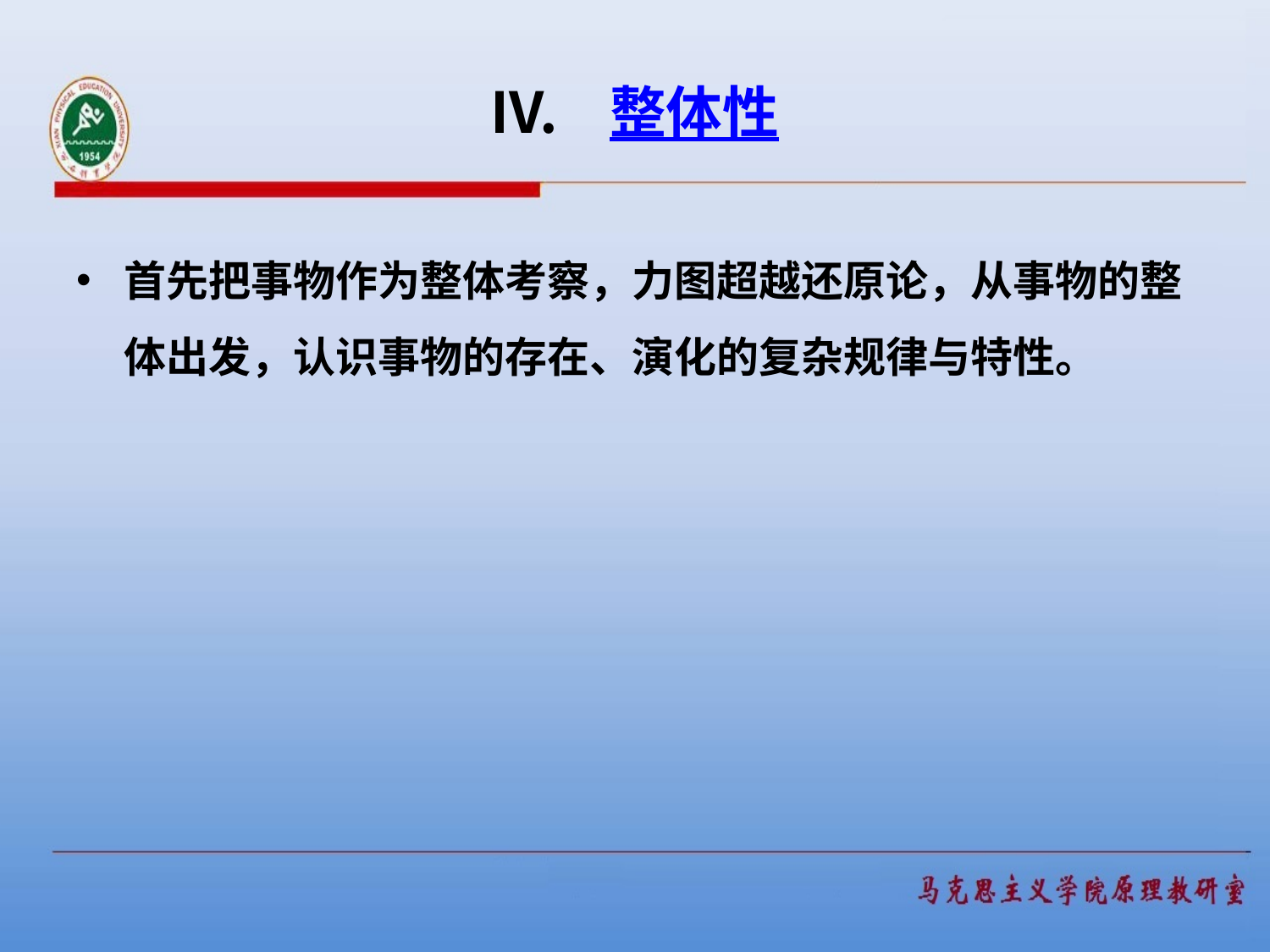

# 整体性
首先把事物作为整体考察，力图超越还原论，从事物的整体出发，认识事物的存在、演化的复杂规律与特性。